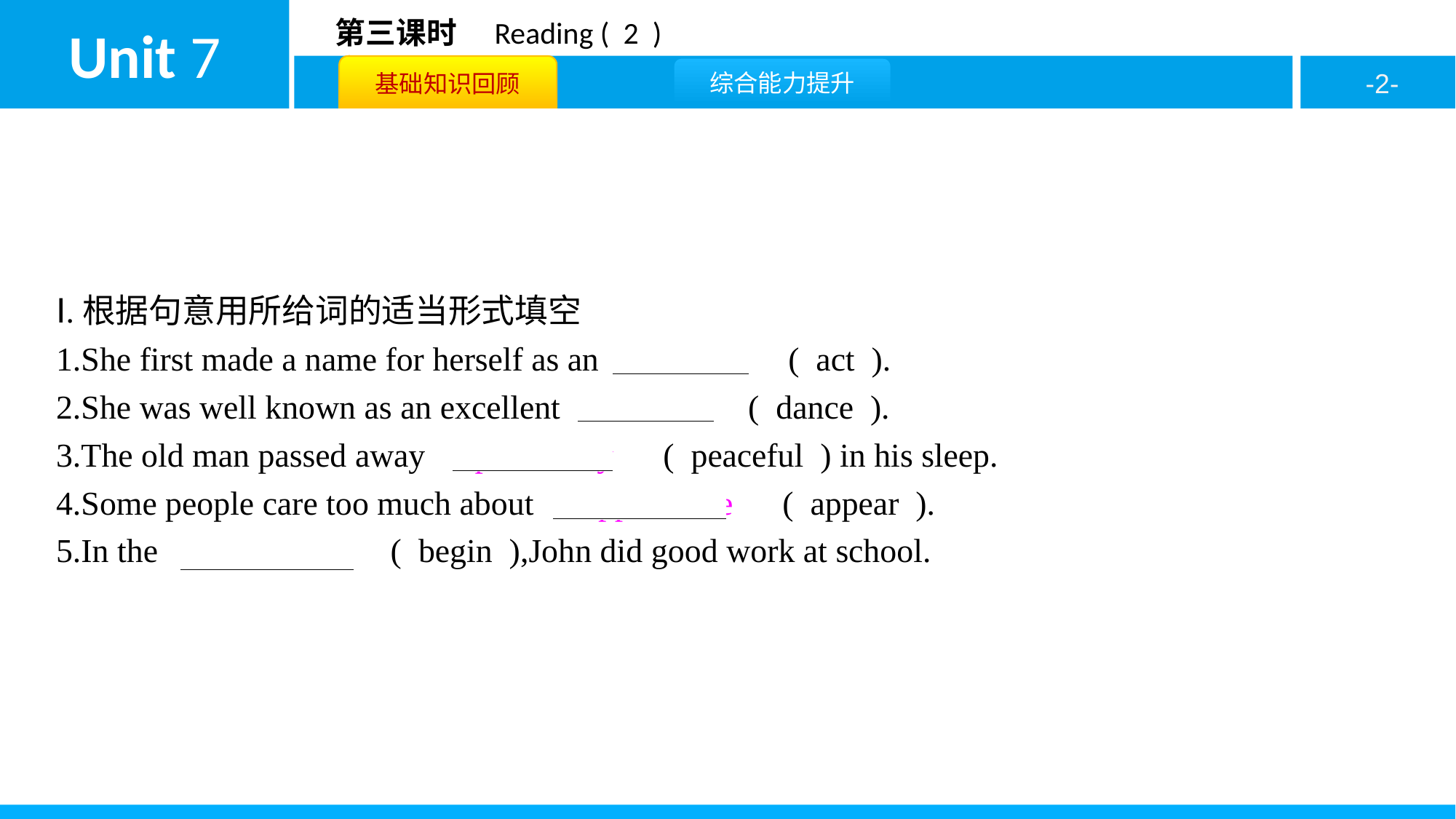

Ⅰ.根据句意用所给词的适当形式填空
1.She first made a name for herself as an　actress　(  act  ).
2.She was well known as an excellent　dancer　(  dance  ).
3.The old man passed away　peacefully　(  peaceful  ) in his sleep.
4.Some people care too much about　appearance　(  appear  ).
5.In the　beginning　(  begin  ),John did good work at school.